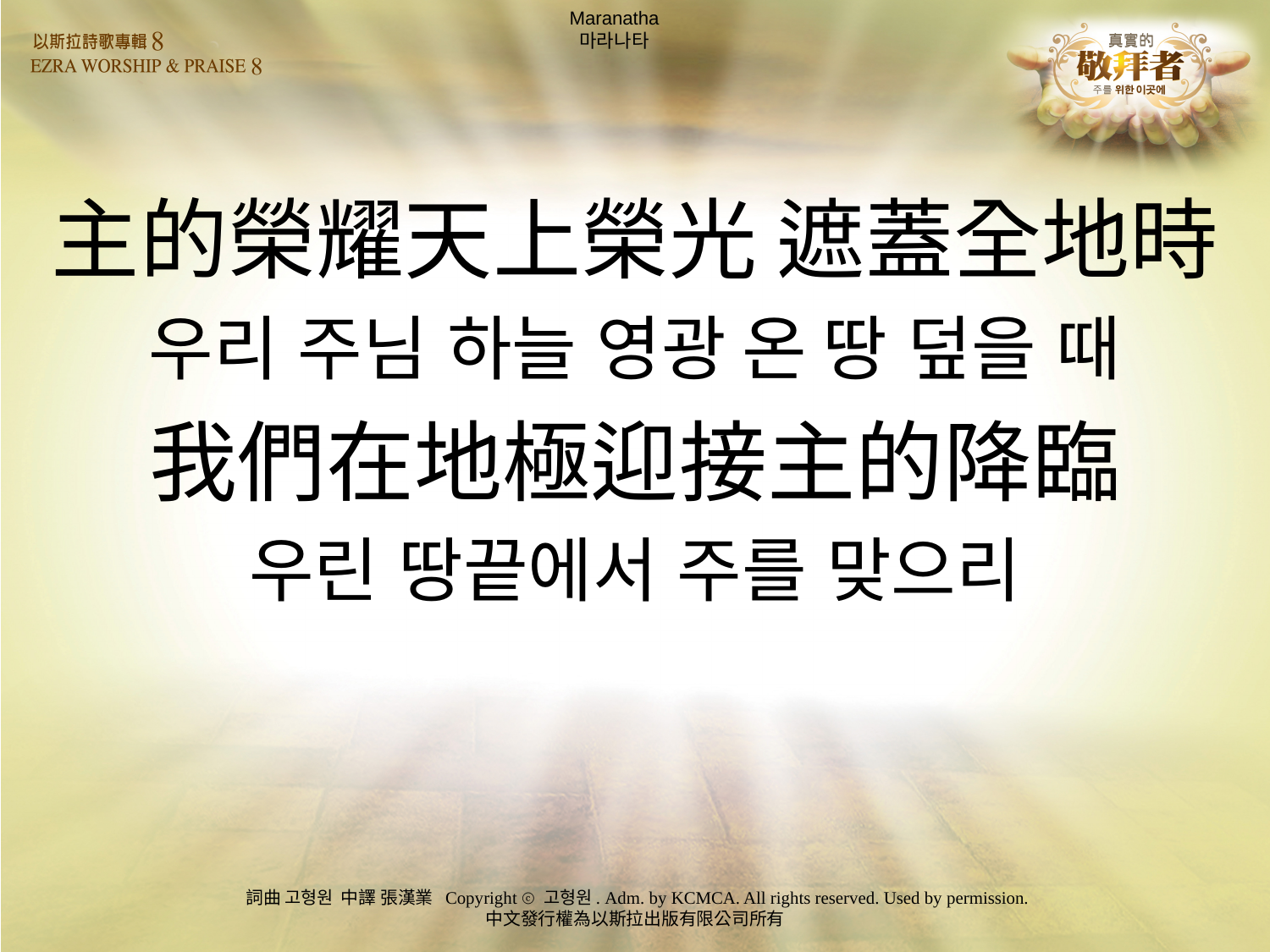

# Maranatha 마라나타
主的榮耀天上榮光 遮蓋全地時
우리 주님 하늘 영광 온 땅 덮을 때
我們在地極迎接主的降臨
우린 땅끝에서 주를 맞으리

詞曲 고형원  中譯 張漢業  Copyright ⓒ 고형원. Adm. by KCMCA. All rights reserved. Used by permission.
中文發行權為以斯拉出版有限公司所有